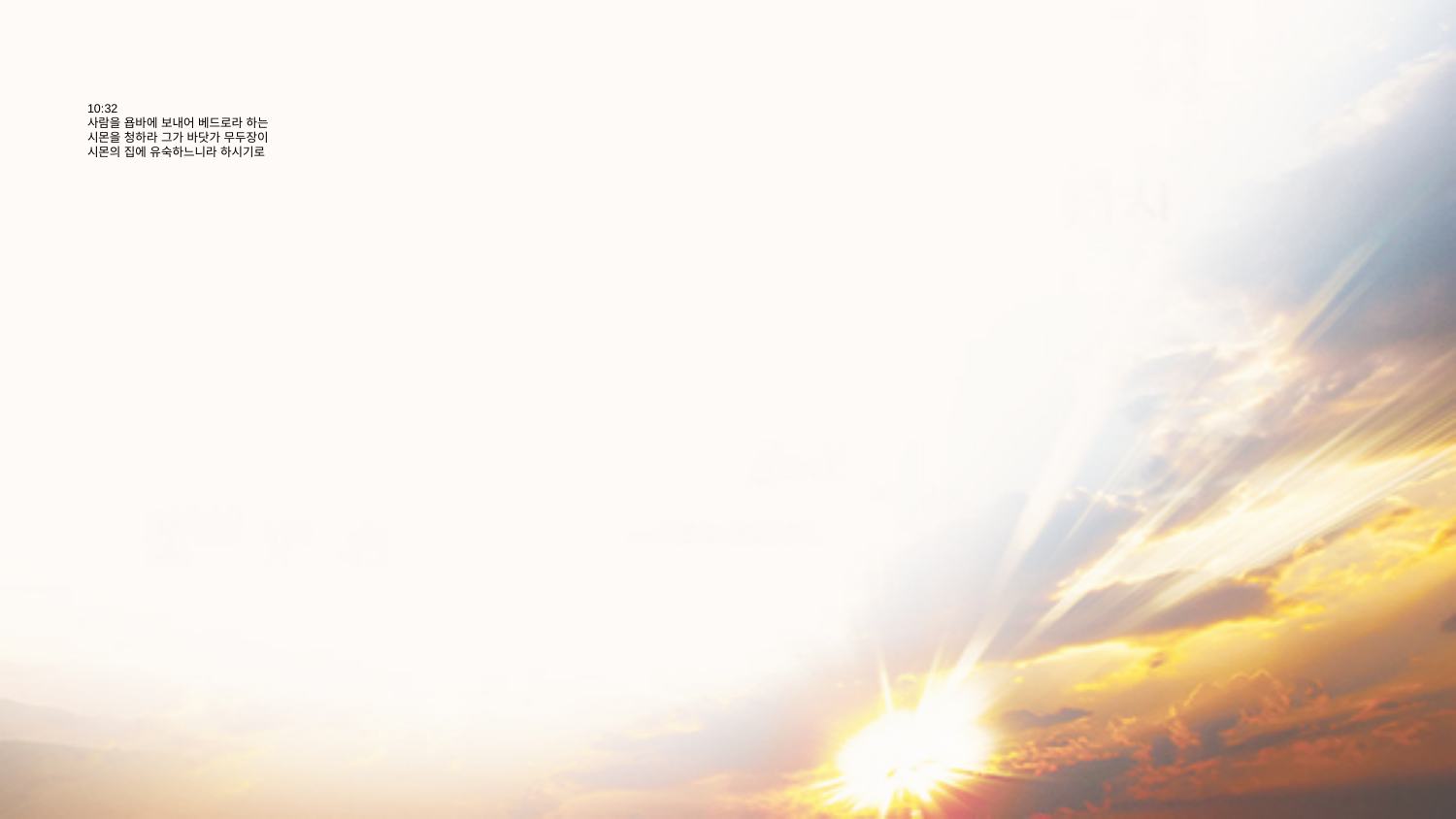

# 10:32 사람을 욥바에 보내어 베드로라 하는 시몬을 청하라 그가 바닷가 무두장이 시몬의 집에 유숙하느니라 하시기로